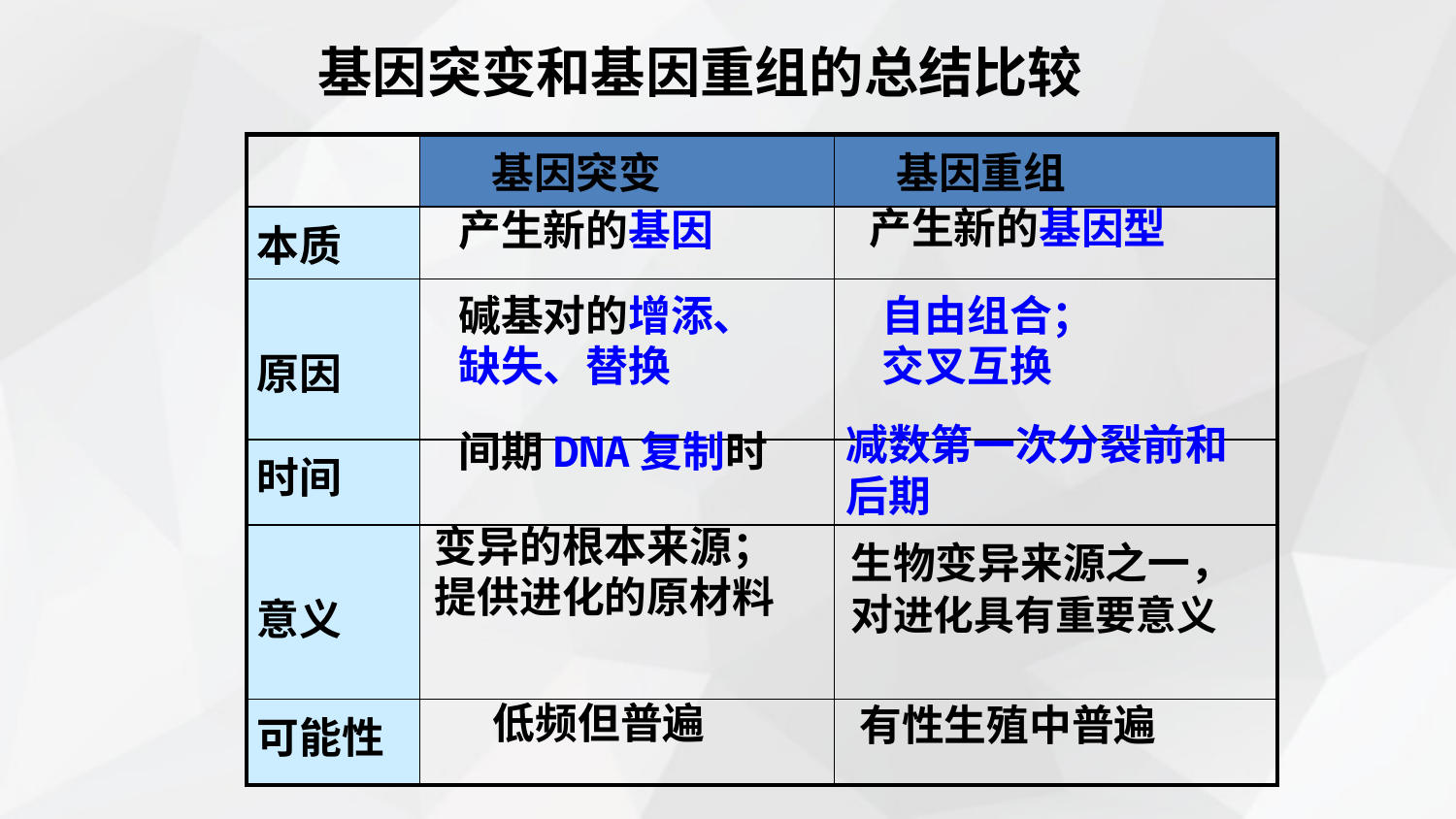

基因突变和基因重组的总结比较
|  | 基因突变 | 基因重组 |
| --- | --- | --- |
| 本质 |  |  |
| 原因 |  |  |
| 时间 |  |  |
| 意义 |  |  |
| 可能性 |  |  |
产生新的基因型
产生新的基因
碱基对的增添、
缺失、替换
自由组合；
交叉互换
减数第一次分裂前和后期
间期DNA复制时
变异的根本来源；提供进化的原材料
生物变异来源之一，对进化具有重要意义
低频但普遍
有性生殖中普遍